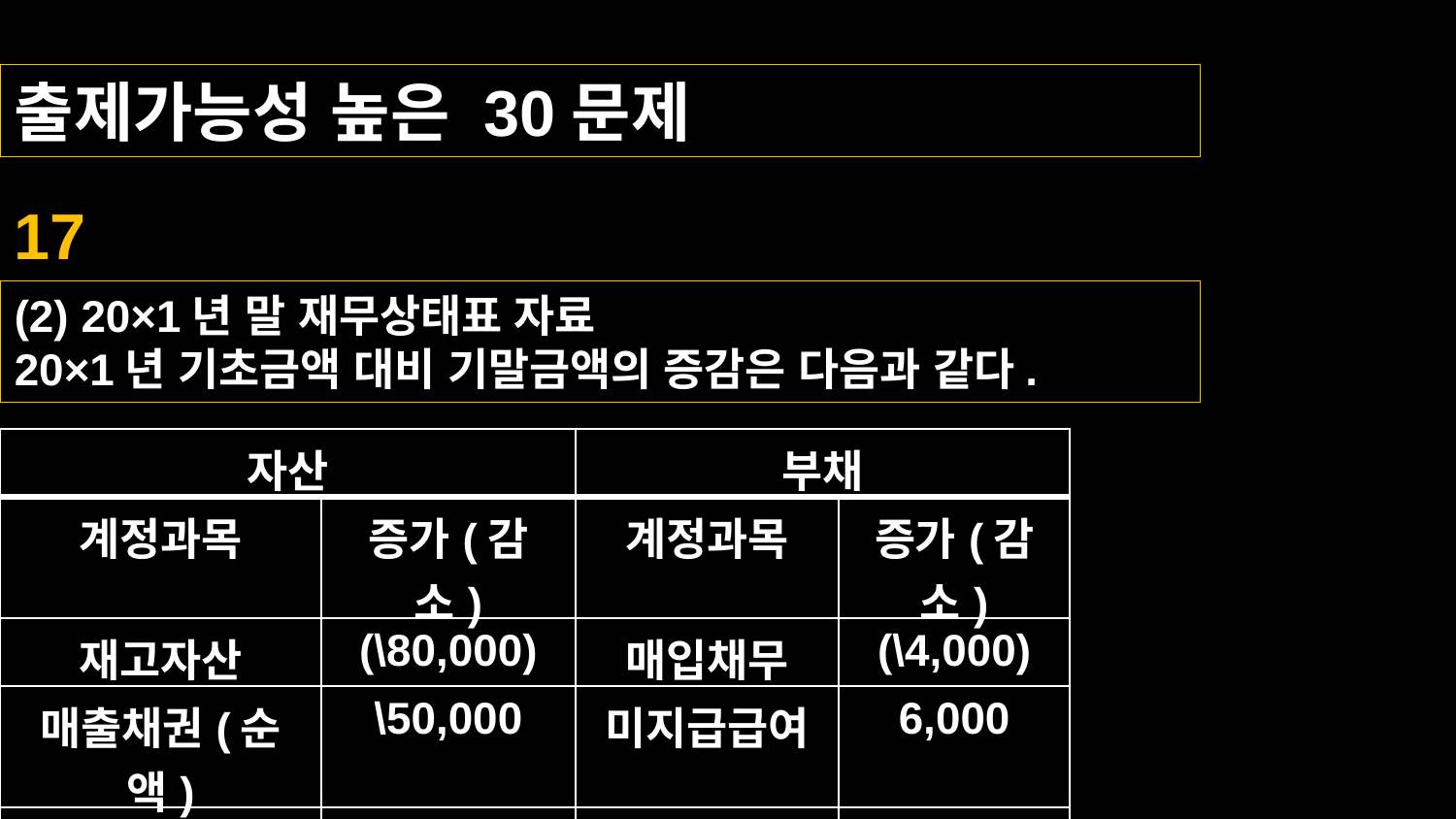

출제가능성 높은 30문제
17
(2) 20×1년 말 재무상태표 자료
20×1년 기초금액 대비 기말금액의 증감은 다음과 같다.

| 자산 |  | 부채 |  |
| --- | --- | --- | --- |
| 계정과목 | 증가(감소) | 계정과목 | 증가(감소) |
| 재고자산 | (\80,000) | 매입채무 | (\4,000) |
| 매출채권(순액) | \50,000 | 미지급급여 | 6,000 |
| 유형자산(순액) | (\120,000) | 사채(순액) | (\90,000) |